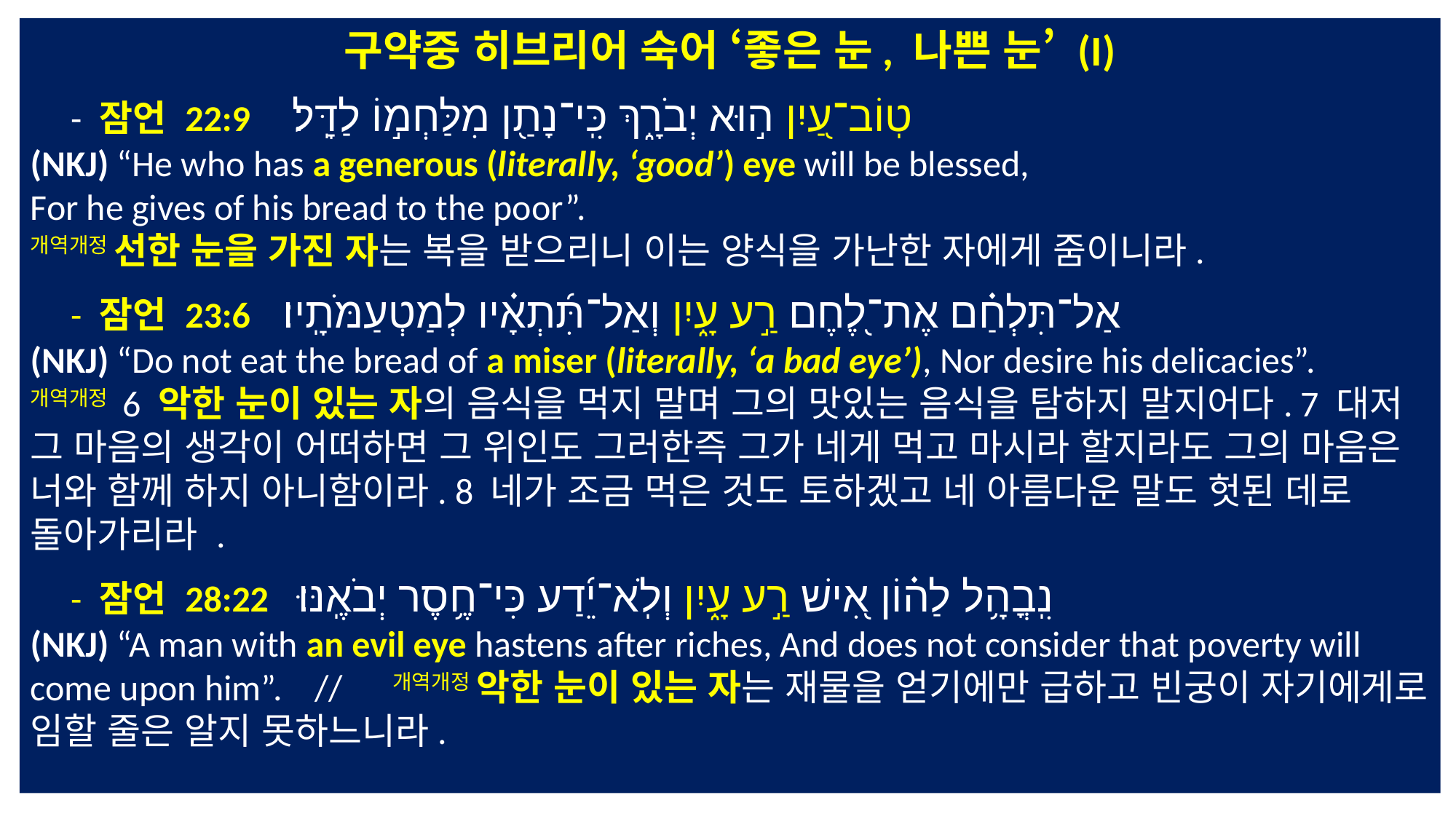

구약중 히브리어 숙어 ‘좋은 눈, 나쁜 눈’ (I)

     - 잠언 22:9    ‎ טֽוֹב־עַ֭יִן ה֣וּא יְבֹרָ֑ךְ כִּֽי־נָתַ֖ן מִלַּחְמ֣וֹ לַדָּֽל׃
(NKJ) “He who has a generous (literally, ‘good’) eye will be blessed,
For he gives of his bread to the poor”.
개역개정 선한 눈을 가진 자는 복을 받으리니 이는 양식을 가난한 자에게 줌이니라.

     - 잠언 23:6    אַל־תִּלְחַ֗ם אֶת־לֶ֭חֶם רַ֣ע עָ֑יִן וְאַל־תִּ֜תְאָ֗יו לְמַטְעַמֹּתָֽיו׃
(NKJ) “Do not eat the bread of a miser (literally, ‘a bad eye’), Nor desire his delicacies”.
개역개정 6 악한 눈이 있는 자의 음식을 먹지 말며 그의 맛있는 음식을 탐하지 말지어다. 7 대저 그 마음의 생각이 어떠하면 그 위인도 그러한즉 그가 네게 먹고 마시라 할지라도 그의 마음은 너와 함께 하지 아니함이라. 8 네가 조금 먹은 것도 토하겠고 네 아름다운 말도 헛된 데로 돌아가리라 .

     - 잠언 28:22   ‎ נִֽבֳהָ֥ל לַה֗וֹן אִ֭ישׁ רַ֣ע עָ֑יִן וְלֹֽא־יֵ֜דַע כִּי־חֶ֥סֶר יְבֹאֶֽנּוּ׃
(NKJ) “A man with an evil eye hastens after riches, And does not consider that poverty will come upon him”.    //     개역개정 악한 눈이 있는 자는 재물을 얻기에만 급하고 빈궁이 자기에게로 임할 줄은 알지 못하느니라.